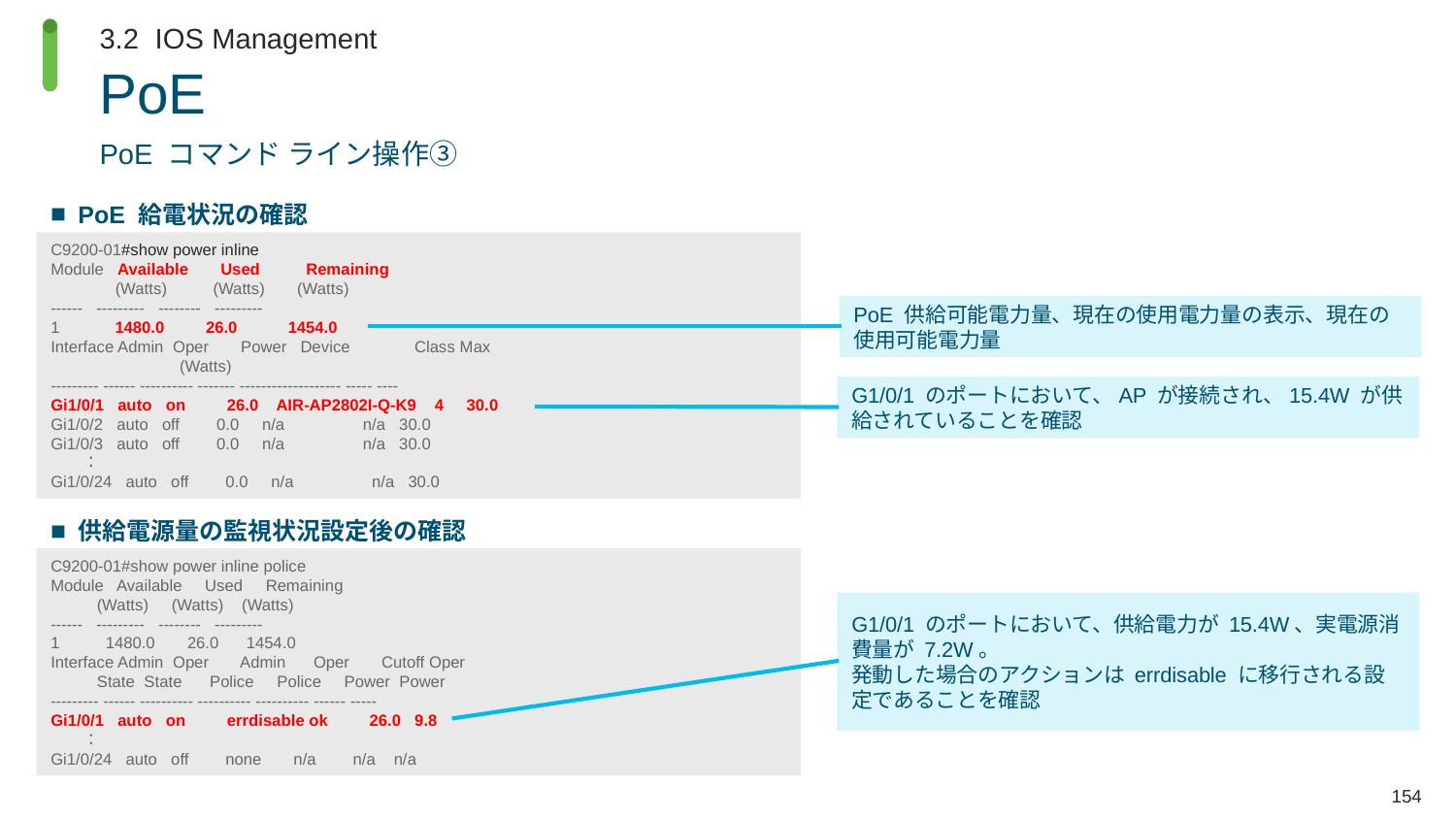

3.2  IOS Management
# PoE
PoE コマンド ライン操作③
PoE 給電状況の確認
C9200-01#show power inline
Module   Available       Used          Remaining
              (Watts)          (Watts)       (Watts)
------   ---------   --------   ---------
1            1480.0         26.0           1454.0
Interface Admin  Oper       Power   Device              Class Max
                            (Watts)
--------- ------ ---------- ------- ------------------- ----- ----
Gi1/0/1   auto   on         26.0    AIR-AP2802I-Q-K9    4     30.0
Gi1/0/2   auto   off        0.0     n/a                 n/a   30.0
Gi1/0/3   auto   off        0.0     n/a                 n/a   30.0
　　：
Gi1/0/24   auto   off        0.0     n/a                 n/a   30.0
PoE 供給可能電力量、現在の使用電力量の表示、現在の使用可能電力量
G1/0/1 のポートにおいて、AP が接続され、15.4W が供給されていることを確認
供給電源量の監視状況設定後の確認
C9200-01#show power inline police
Module   Available     Used     Remaining
          (Watts)     (Watts)    (Watts)
------   ---------   --------   ---------
1          1480.0       26.0      1454.0
Interface Admin  Oper       Admin      Oper       Cutoff Oper
          State  State      Police     Police     Power  Power
--------- ------ ---------- ---------- ---------- ------ -----
Gi1/0/1   auto   on         errdisable ok         26.0   9.8
　　：
Gi1/0/24   auto   off        none       n/a        n/a    n/a
G1/0/1 のポートにおいて、供給電力が 15.4W、実電源消費量が 7.2W。
発動した場合のアクションは errdisable に移行される設定であることを確認
154